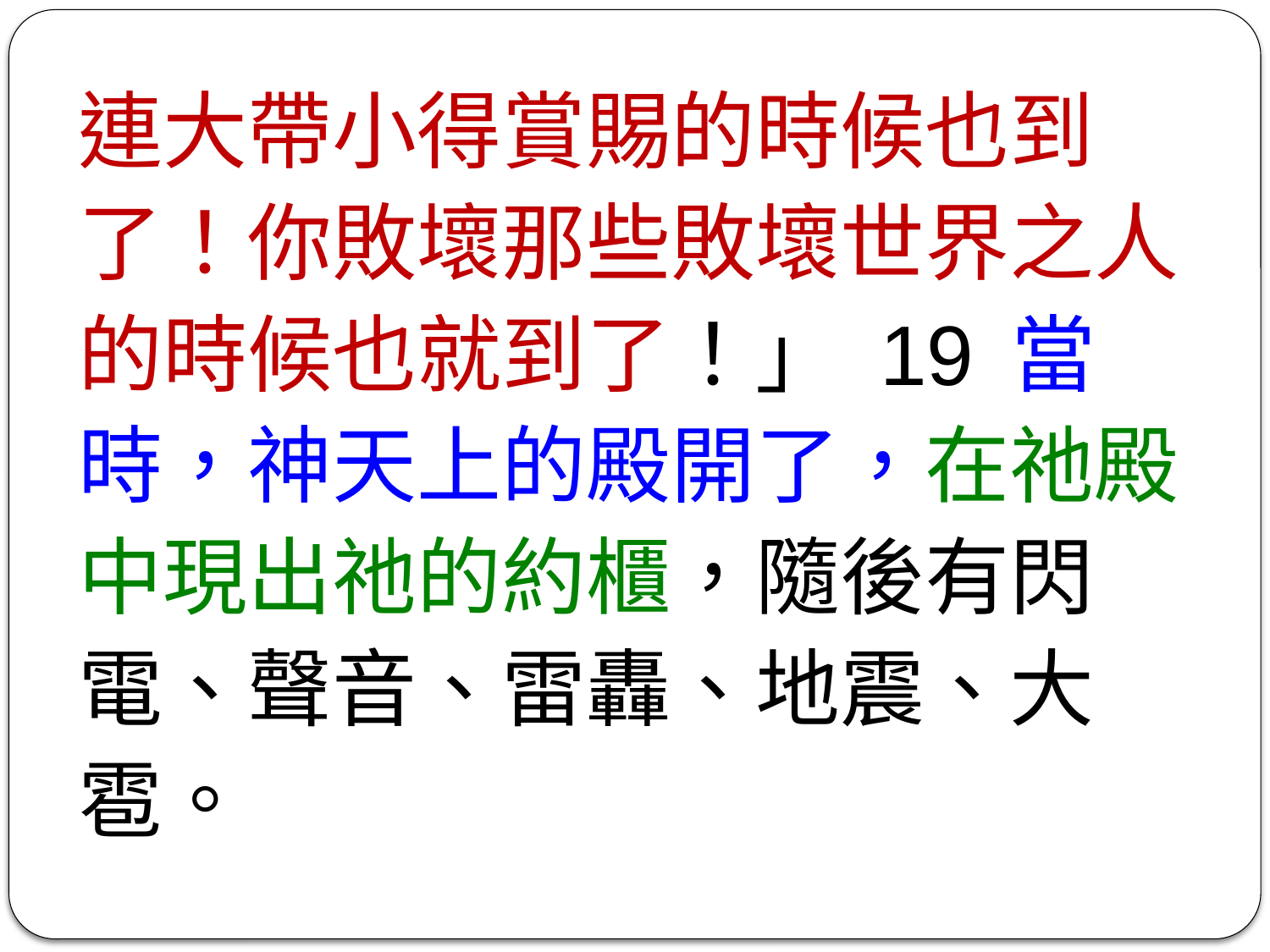

連大帶小得賞賜的時候也到了！你敗壞那些敗壞世界之人的時候也就到了！」 19 當時，神天上的殿開了，在祂殿中現出祂的約櫃，隨後有閃電、聲音、雷轟、地震、大雹。